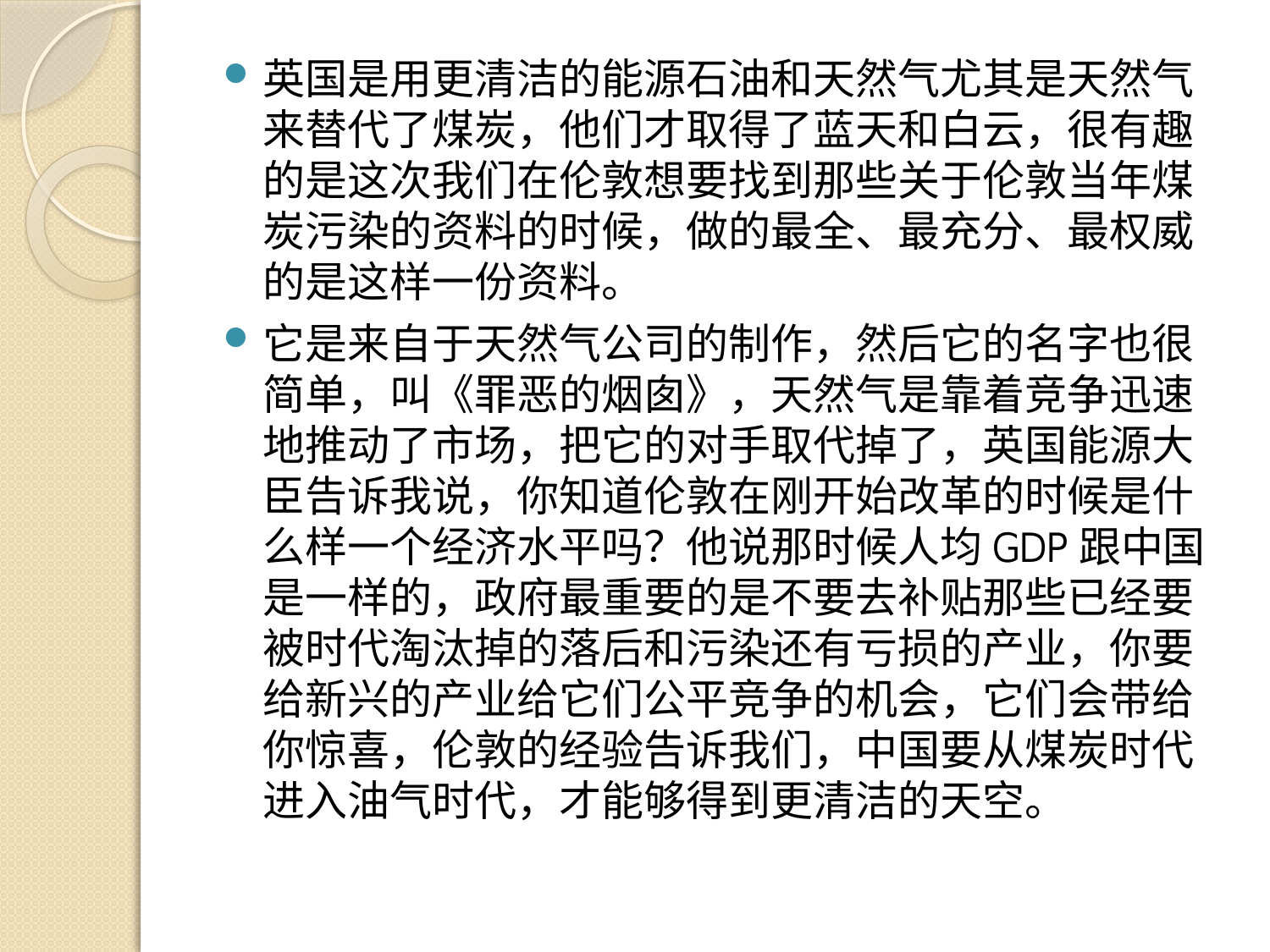

英国是用更清洁的能源石油和天然气尤其是天然气来替代了煤炭，他们才取得了蓝天和白云，很有趣的是这次我们在伦敦想要找到那些关于伦敦当年煤炭污染的资料的时候，做的最全、最充分、最权威的是这样一份资料。
它是来自于天然气公司的制作，然后它的名字也很简单，叫《罪恶的烟囱》，天然气是靠着竞争迅速地推动了市场，把它的对手取代掉了，英国能源大臣告诉我说，你知道伦敦在刚开始改革的时候是什么样一个经济水平吗？他说那时候人均GDP跟中国是一样的，政府最重要的是不要去补贴那些已经要被时代淘汰掉的落后和污染还有亏损的产业，你要给新兴的产业给它们公平竞争的机会，它们会带给你惊喜，伦敦的经验告诉我们，中国要从煤炭时代进入油气时代，才能够得到更清洁的天空。